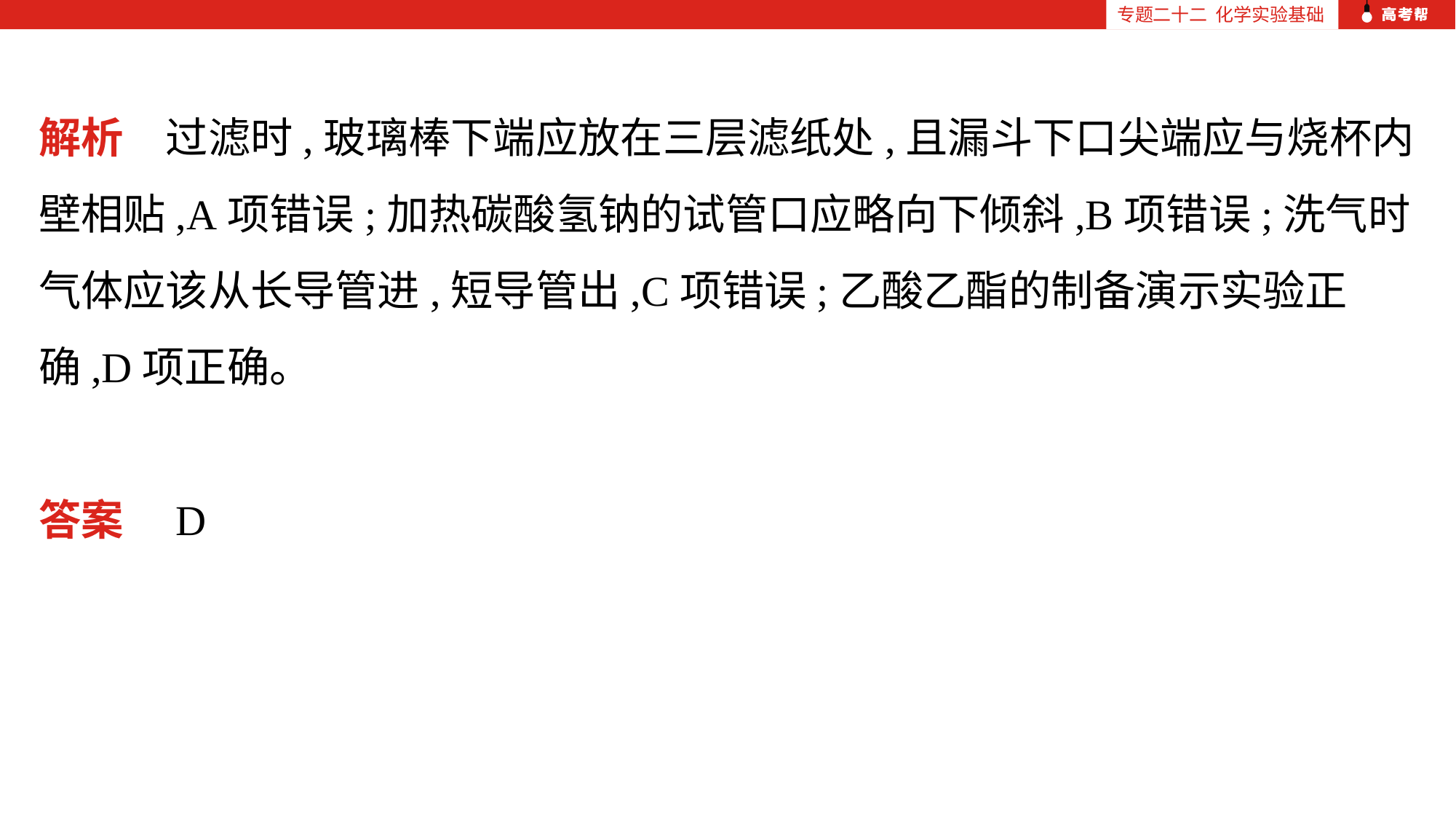

专题二十二  化学实验基础
解析　过滤时,玻璃棒下端应放在三层滤纸处,且漏斗下口尖端应与烧杯内壁相贴,A项错误;加热碳酸氢钠的试管口应略向下倾斜,B项错误;洗气时气体应该从长导管进,短导管出,C项错误;乙酸乙酯的制备演示实验正确,D项正确。

答案　D